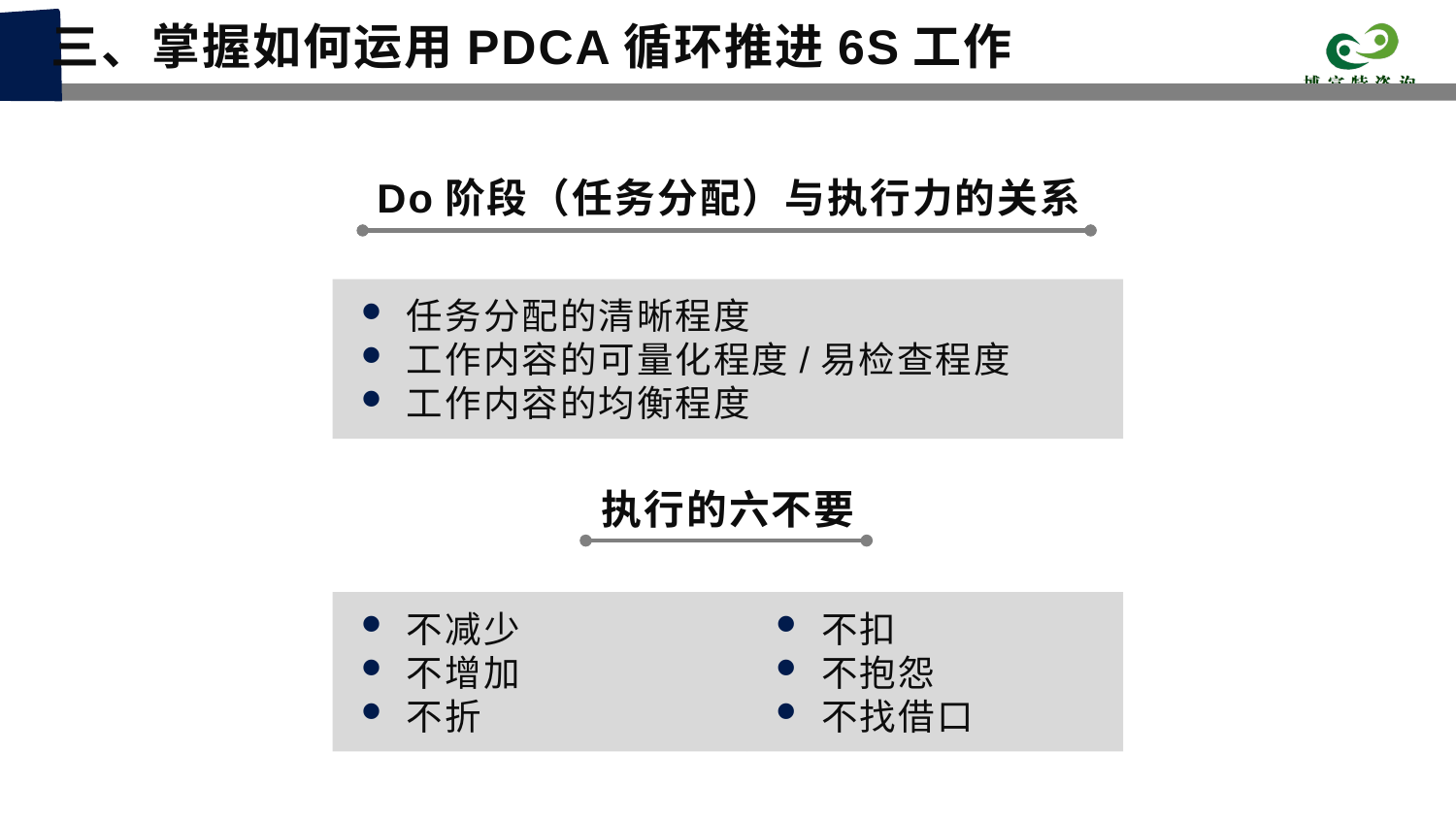

三、掌握如何运用PDCA循环推进6S工作
Do阶段（任务分配）与执行力的关系
任务分配的清晰程度
工作内容的可量化程度/易检查程度
工作内容的均衡程度
执行的六不要
不减少
不增加
不折
不扣
不抱怨
不找借口